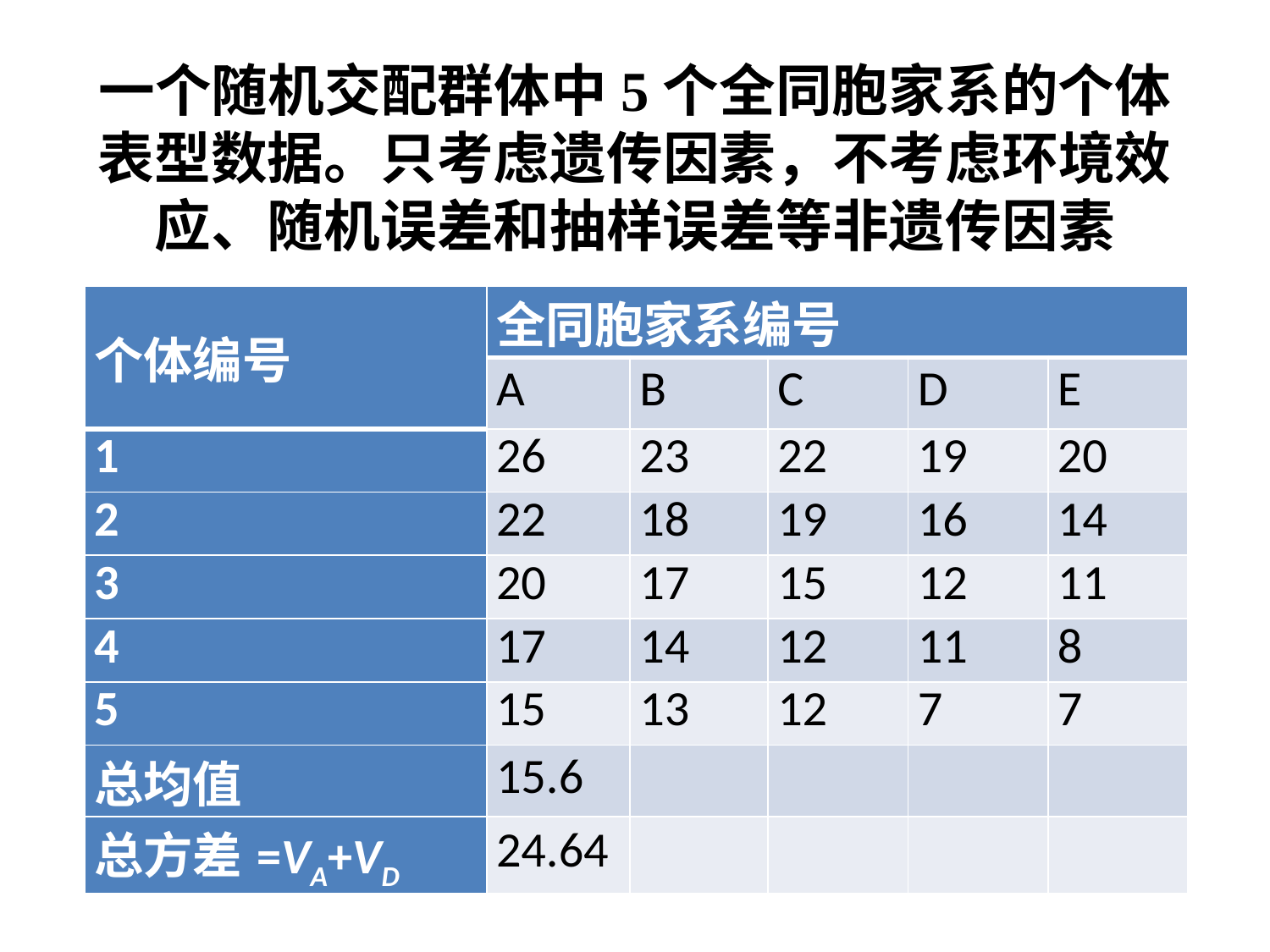

# 一个随机交配群体中5个全同胞家系的个体表型数据。只考虑遗传因素，不考虑环境效应、随机误差和抽样误差等非遗传因素
| 个体编号 | 全同胞家系编号 |  |  |  |  |
| --- | --- | --- | --- | --- | --- |
|  | A | B | C | D | E |
| 1 | 26 | 23 | 22 | 19 | 20 |
| 2 | 22 | 18 | 19 | 16 | 14 |
| 3 | 20 | 17 | 15 | 12 | 11 |
| 4 | 17 | 14 | 12 | 11 | 8 |
| 5 | 15 | 13 | 12 | 7 | 7 |
| 总均值 | 15.6 |  |  |  |  |
| 总方差=VA+VD | 24.64 |  |  |  |  |